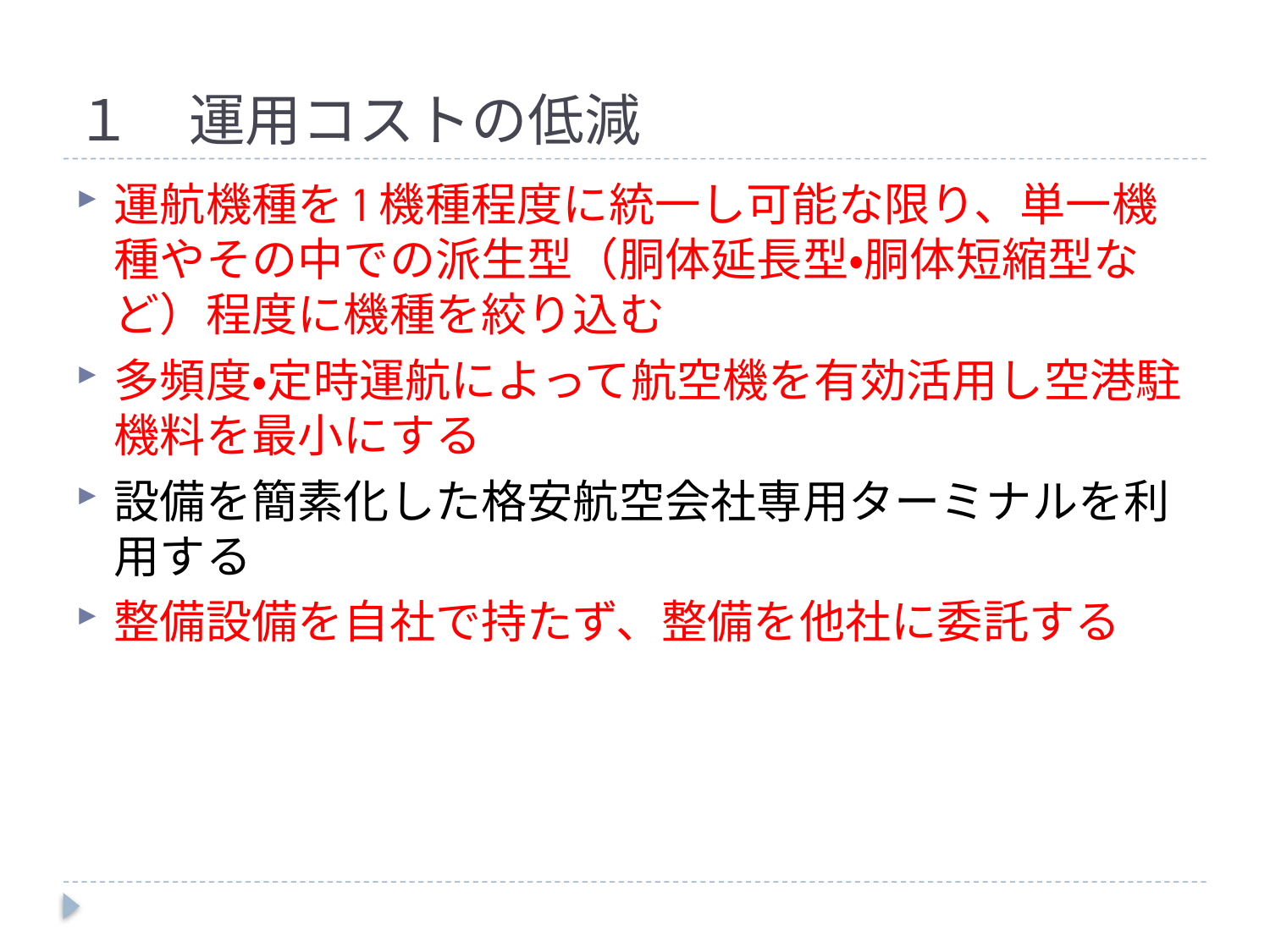

# １　運用コストの低減
運航機種を1機種程度に統一し可能な限り、単一機種やその中での派生型（胴体延長型・胴体短縮型など）程度に機種を絞り込む
多頻度・定時運航によって航空機を有効活用し空港駐機料を最小にする
設備を簡素化した格安航空会社専用ターミナルを利用する
整備設備を自社で持たず、整備を他社に委託する